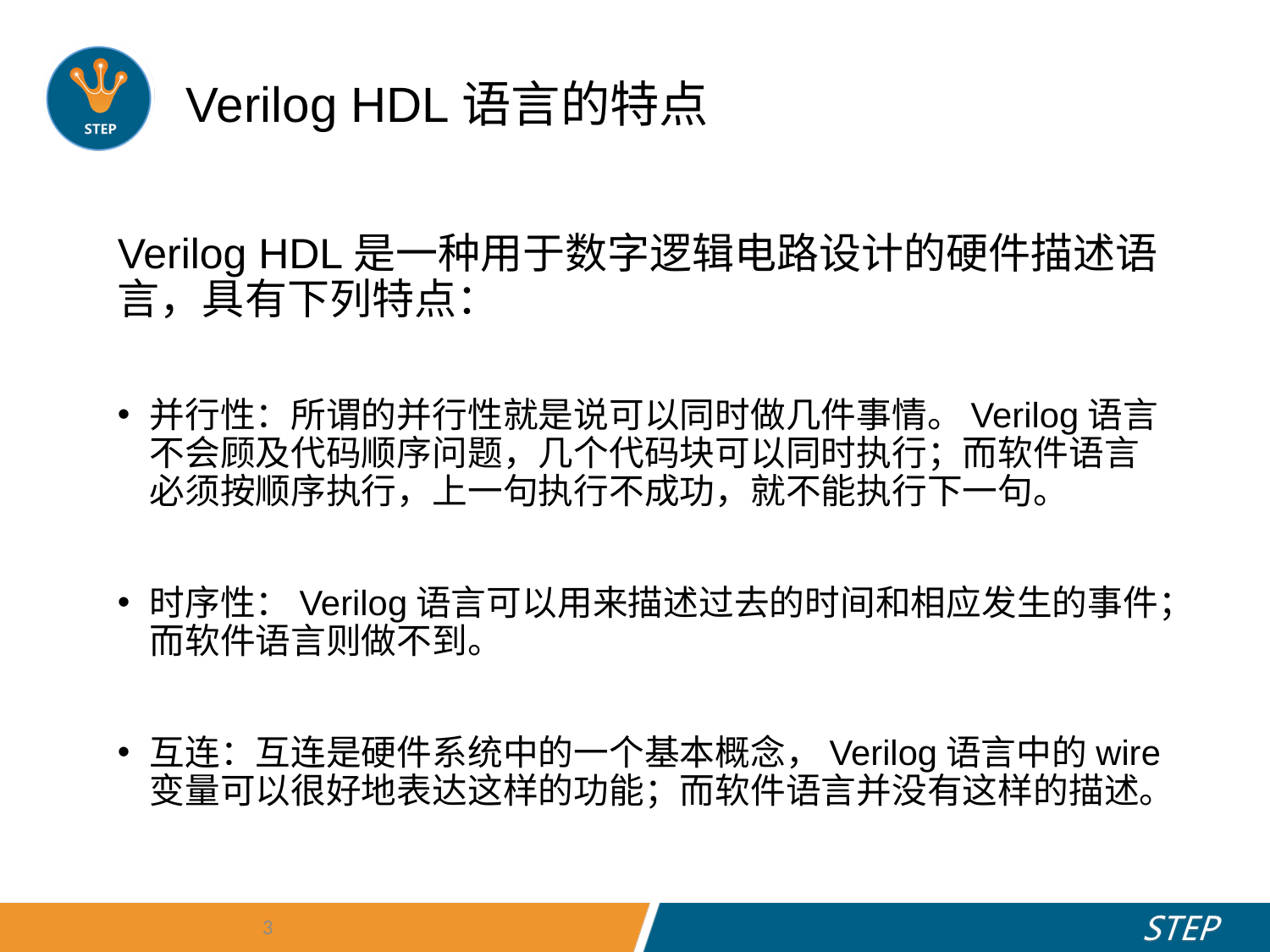

# Verilog HDL语言的特点
Verilog HDL是一种用于数字逻辑电路设计的硬件描述语言，具有下列特点：

并行性：所谓的并行性就是说可以同时做几件事情。Verilog语言不会顾及代码顺序问题，几个代码块可以同时执行；而软件语言必须按顺序执行，上一句执行不成功，就不能执行下一句。

时序性：Verilog语言可以用来描述过去的时间和相应发生的事件；而软件语言则做不到。

互连：互连是硬件系统中的一个基本概念，Verilog语言中的wire变量可以很好地表达这样的功能；而软件语言并没有这样的描述。
3